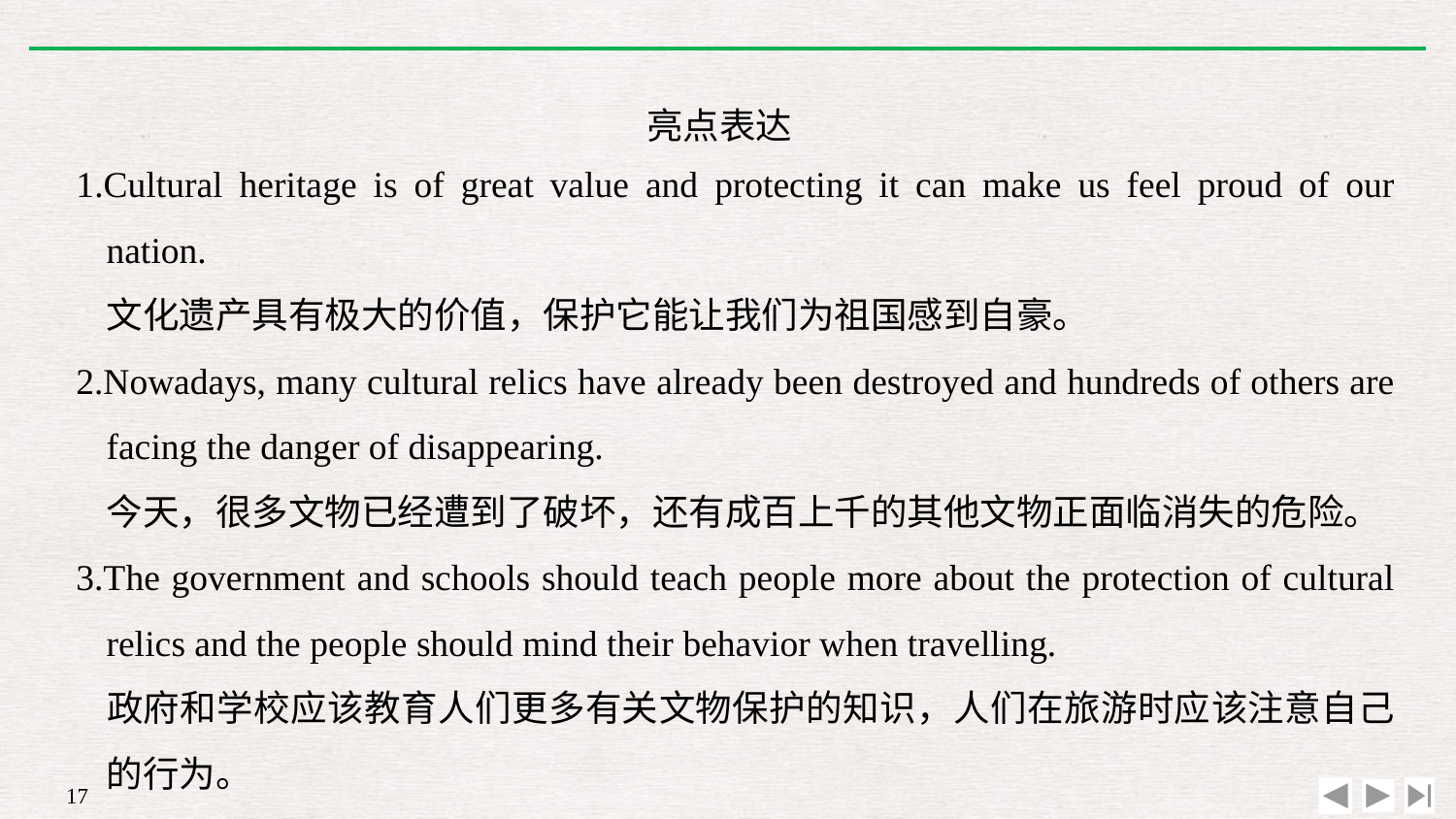

亮点表达
1.Cultural heritage is of great value and protecting it can make us feel proud of our nation.
	文化遗产具有极大的价值，保护它能让我们为祖国感到自豪。
2.Nowadays, many cultural relics have already been destroyed and hundreds of others are facing the danger of disappearing.
	今天，很多文物已经遭到了破坏，还有成百上千的其他文物正面临消失的危险。
3.The government and schools should teach people more about the protection of cultural relics and the people should mind their behavior when travelling.
	政府和学校应该教育人们更多有关文物保护的知识，人们在旅游时应该注意自己的行为。